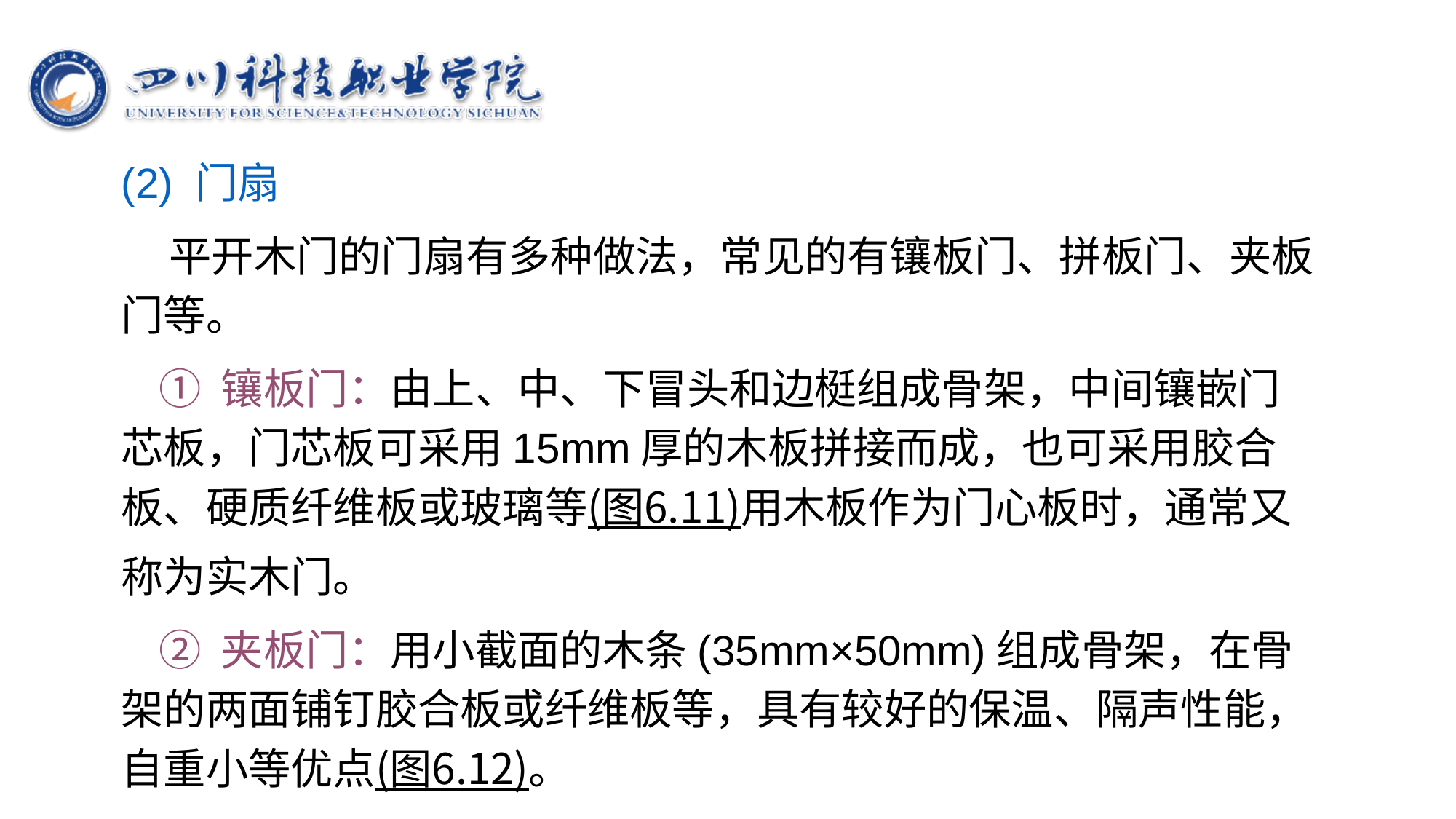

(2) 门扇
    平开木门的门扇有多种做法，常见的有镶板门、拼板门、夹板门等。
    ① 镶板门：由上、中、下冒头和边梃组成骨架，中间镶嵌门芯板，门芯板可采用15mm厚的木板拼接而成，也可采用胶合板、硬质纤维板或玻璃等(图6.11)用木板作为门心板时，通常又称为实木门。
    ② 夹板门：用小截面的木条(35mm×50mm)组成骨架，在骨架的两面铺钉胶合板或纤维板等，具有较好的保温、隔声性能，自重小等优点(图6.12)。